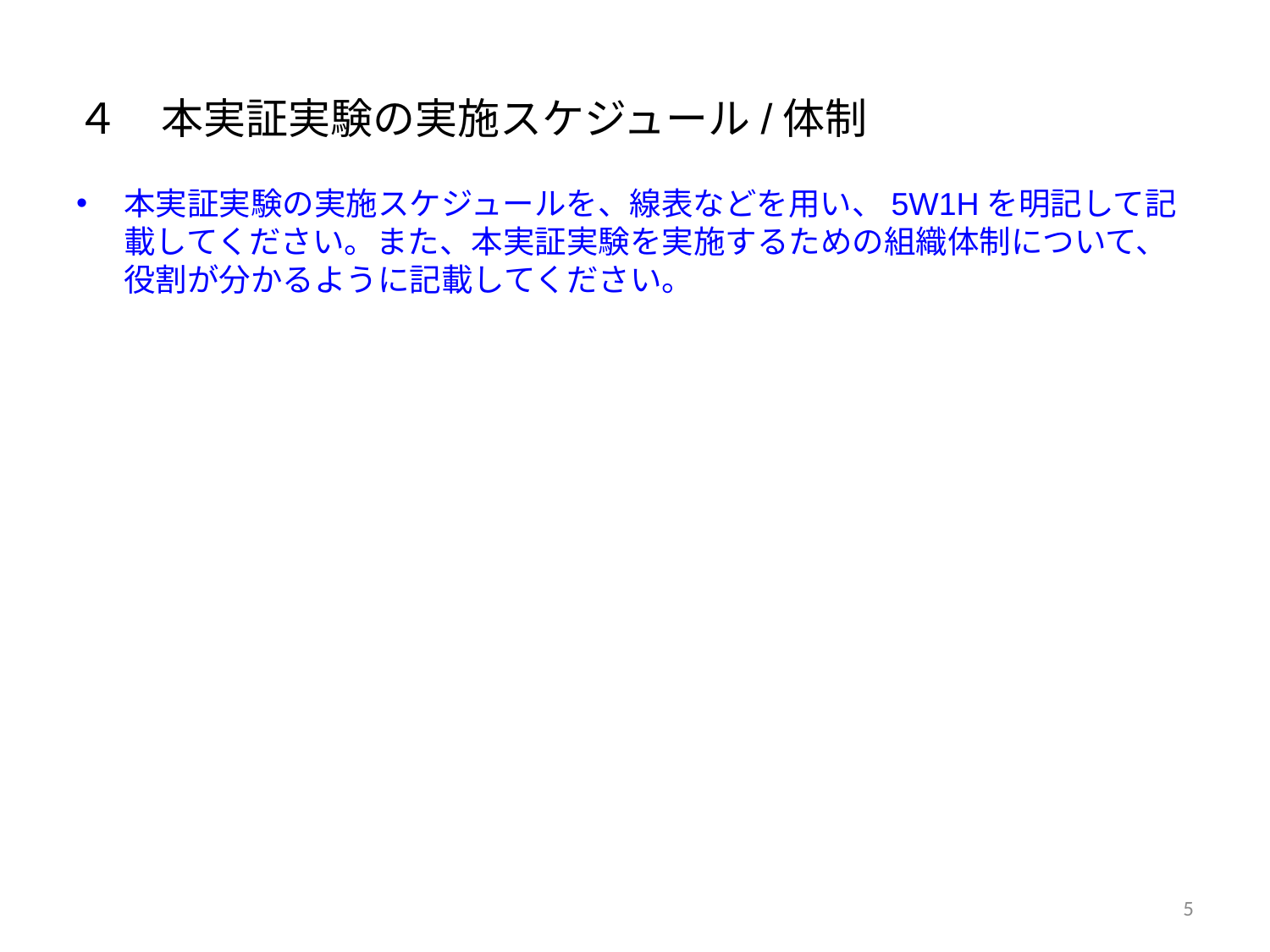

# ４　本実証実験の実施スケジュール/体制
本実証実験の実施スケジュールを、線表などを用い、5W1Hを明記して記載してください。また、本実証実験を実施するための組織体制について、役割が分かるように記載してください。
5